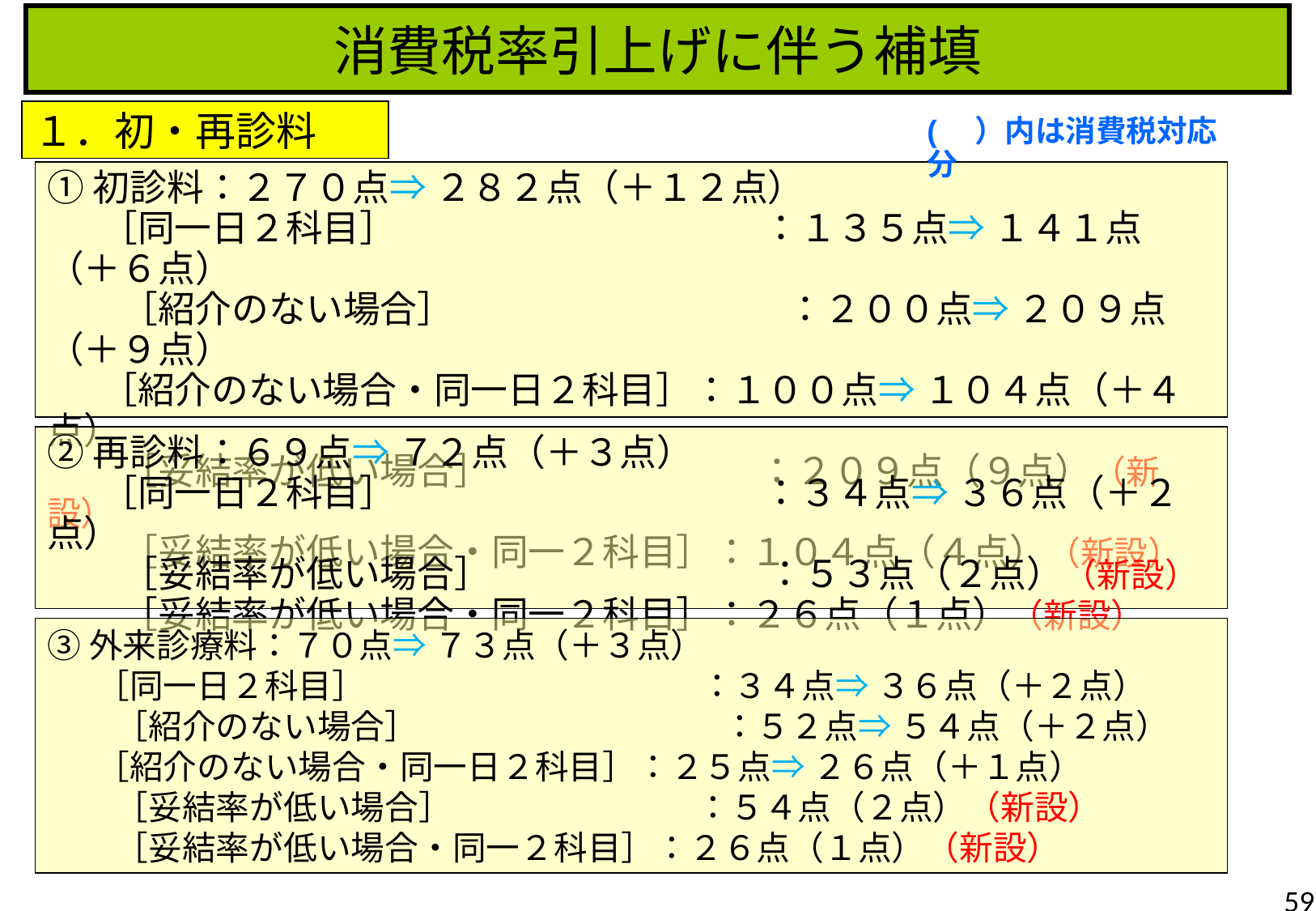

消費税率引上げに伴う補填
１．初・再診料
(　）内は消費税対応分
①初診料：２７０点⇒ ２８２点（＋１２点）
　  ［同一日２科目］    　　　　　　　　　：１３５点⇒ １４１点（＋６点）
　　［紹介のない場合］　　　　　　　　　：２００点⇒ ２０９点（＋９点）
　  ［紹介のない場合・同一日２科目］：１００点⇒ １０４点（＋４点）
　　［妥結率が低い場合］　　　　　　　 ：２０９点（９点）（新設）
　　［妥結率が低い場合・同一２科目］：１０４点（４点）（新設）
②再診料：６９点⇒ ７２点（＋３点）
　  ［同一日２科目］    　　　　　　　　　：３４点⇒ ３６点（＋２点）
　　［妥結率が低い場合］　　　　　　　  ：５３点（２点）（新設）
　　［妥結率が低い場合・同一２科目］：２６点（１点）（新設）
③外来診療料：７０点⇒ ７３点（＋３点）
　  ［同一日２科目］    　　　　　　　　　：３４点⇒ ３６点（＋２点）
　　［紹介のない場合］　　　　　　　　　：５２点⇒ ５４点（＋２点）
　  ［紹介のない場合・同一日２科目］：２５点⇒ ２６点（＋１点）
　　［妥結率が低い場合］　　　　　　　 ：５４点（２点）（新設）
　　［妥結率が低い場合・同一２科目］：２６点（１点）（新設）
59